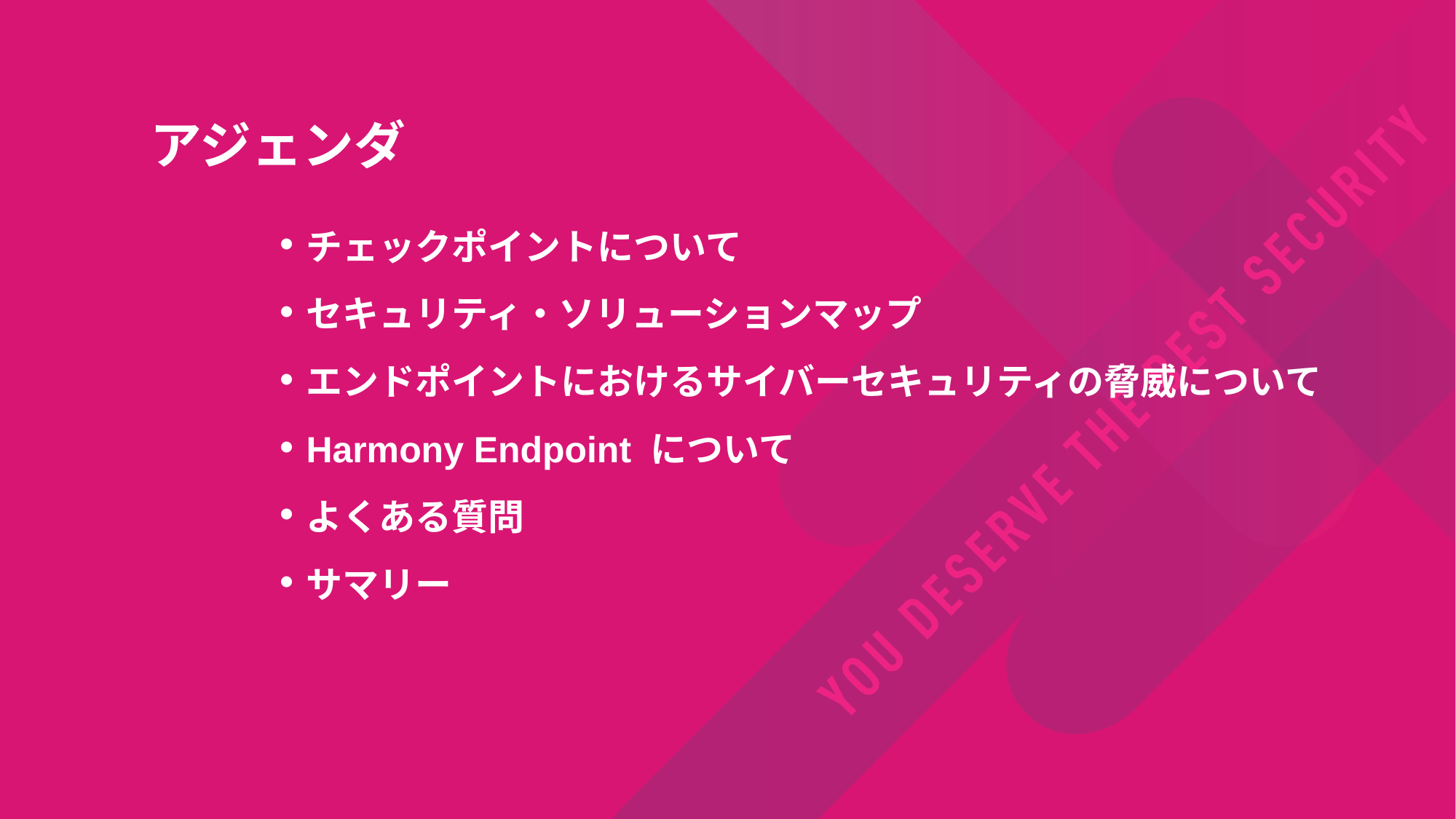

# アジェンダ
チェックポイントについて
セキュリティ・ソリューションマップ
エンドポイントにおけるサイバーセキュリティの脅威について
Harmony Endpoint について
よくある質問
サマリー